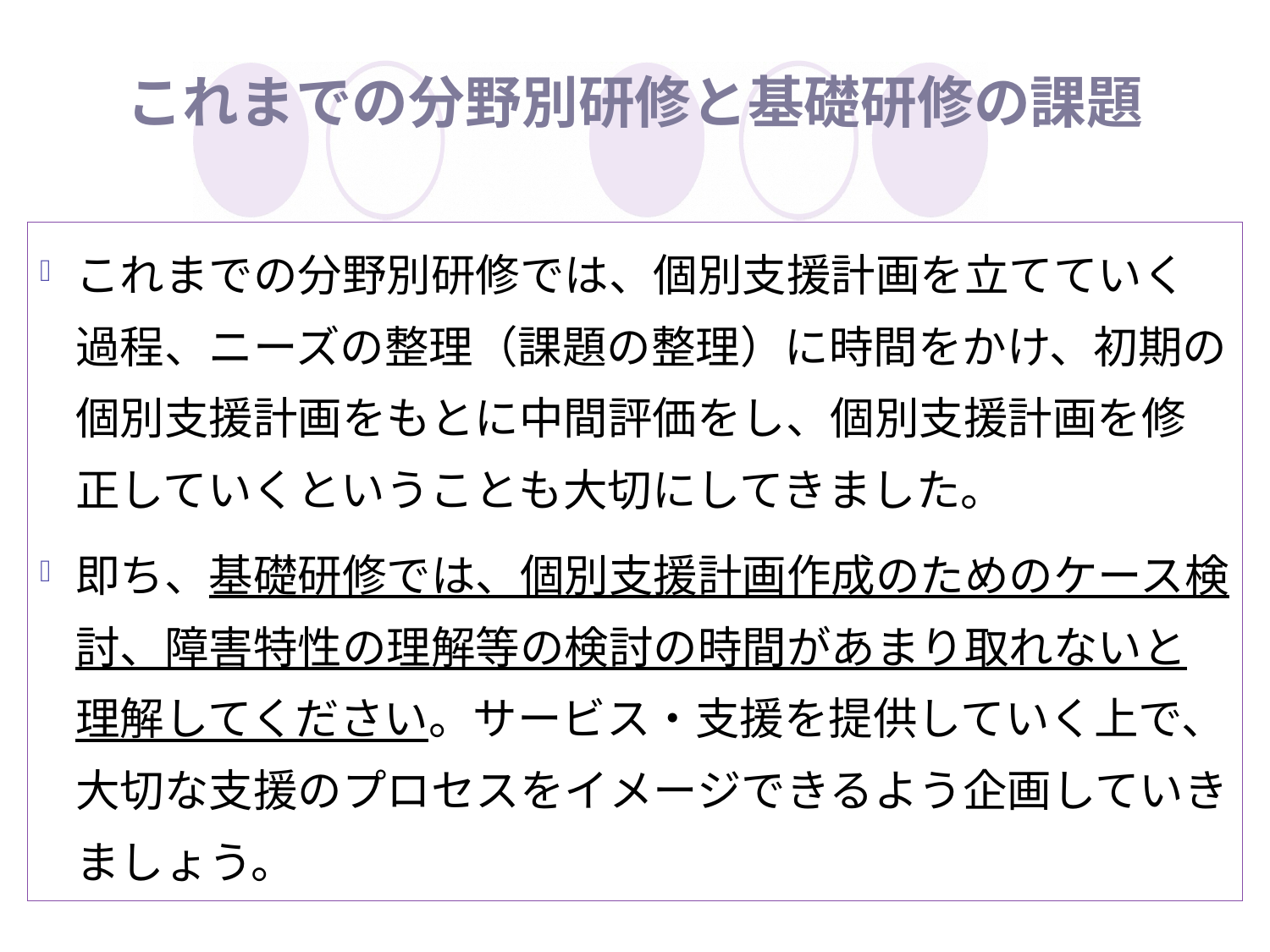

# これまでの分野別研修と基礎研修の課題
これまでの分野別研修では、個別支援計画を立てていく過程、ニーズの整理（課題の整理）に時間をかけ、初期の個別支援計画をもとに中間評価をし、個別支援計画を修正していくということも大切にしてきました。
即ち、基礎研修では、個別支援計画作成のためのケース検討、障害特性の理解等の検討の時間があまり取れないと理解してください。サービス・支援を提供していく上で、大切な支援のプロセスをイメージできるよう企画していきましょう。